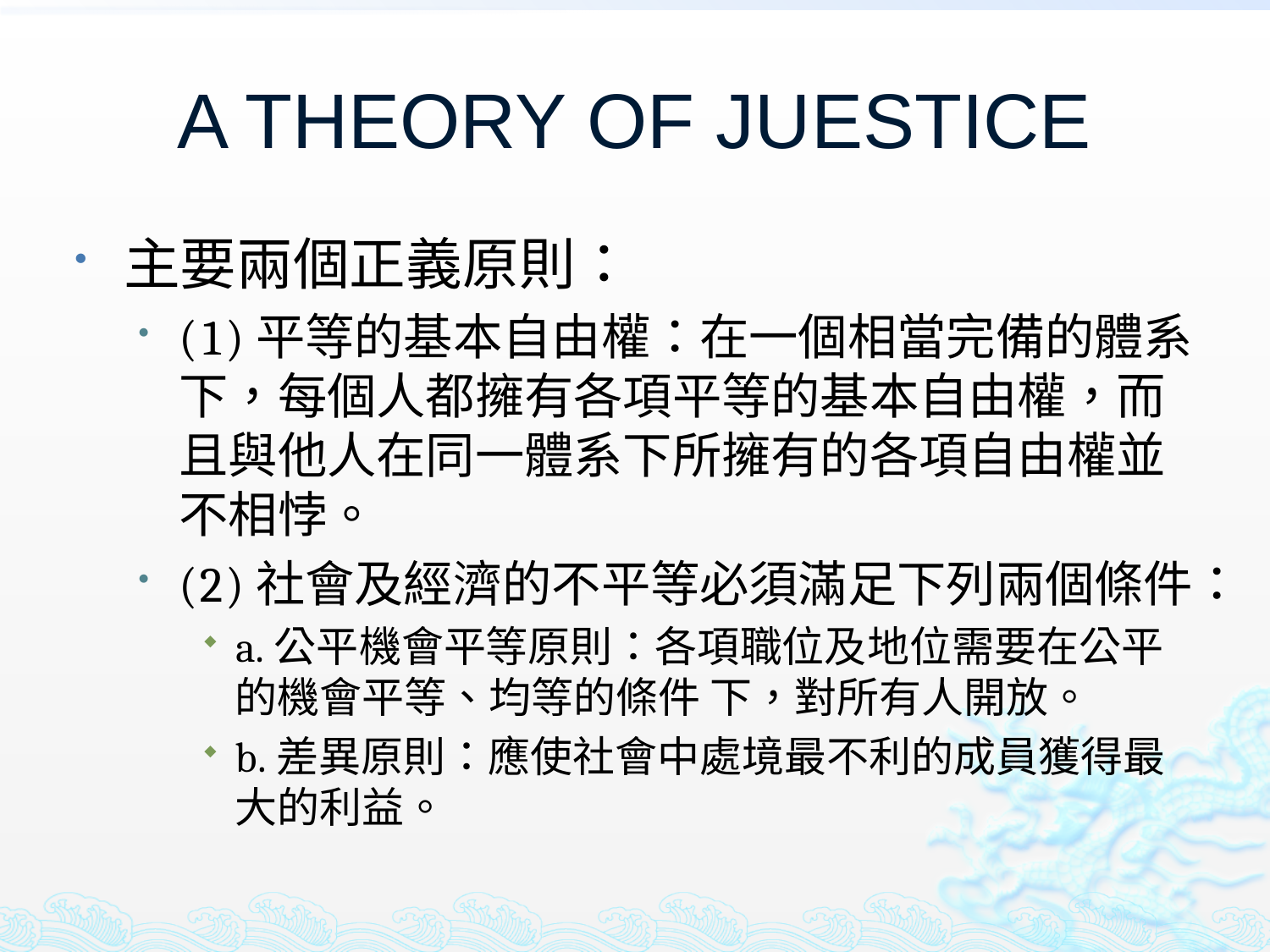

# A THEORY OF JUESTICE
主要兩個正義原則：
(1)平等的基本自由權：在一個相當完備的體系下，每個人都擁有各項平等的基本自由權，而且與他人在同一體系下所擁有的各項自由權並不相悖。
(2)社會及經濟的不平等必須滿足下列兩個條件：
a.公平機會平等原則：各項職位及地位需要在公平的機會平等、均等的條件 下，對所有人開放。
b.差異原則：應使社會中處境最不利的成員獲得最大的利益。